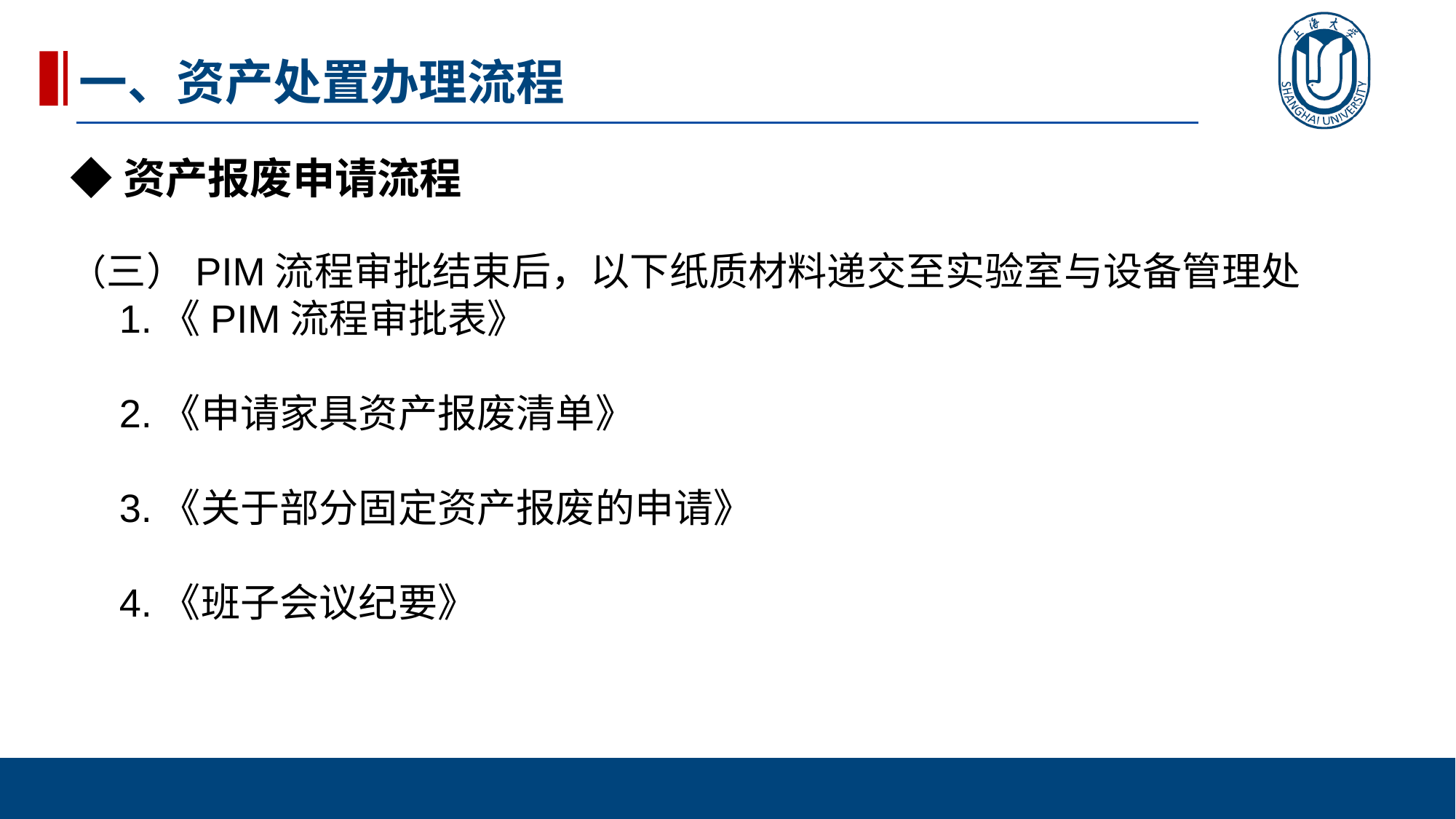

一、资产处置办理流程
◆资产报废申请流程

（三）PIM流程审批结束后，以下纸质材料递交至实验室与设备管理处
   1.《PIM流程审批表》

   2.《申请家具资产报废清单》

   3.《关于部分固定资产报废的申请》

   4.《班子会议纪要》